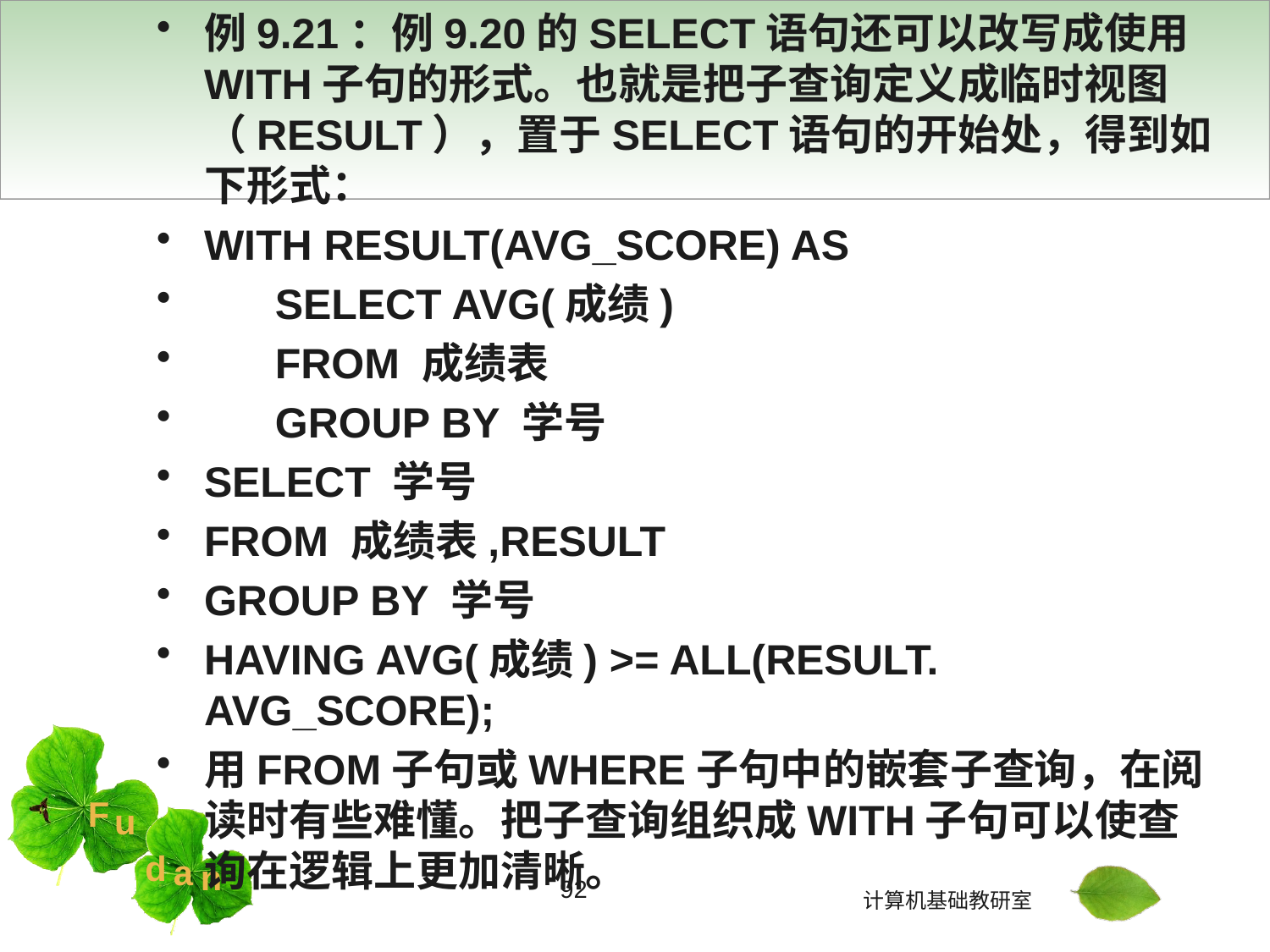

#
例9.21：例9.20的SELECT语句还可以改写成使用WITH子句的形式。也就是把子查询定义成临时视图（RESULT），置于SELECT语句的开始处，得到如下形式：
WITH RESULT(AVG_SCORE) AS
      SELECT AVG(成绩)
      FROM 成绩表
      GROUP BY 学号
SELECT 学号
FROM 成绩表,RESULT
GROUP BY 学号
HAVING AVG(成绩) >= ALL(RESULT. AVG_SCORE);
用FROM子句或WHERE子句中的嵌套子查询，在阅读时有些难懂。把子查询组织成WITH子句可以使查询在逻辑上更加清晰。

92